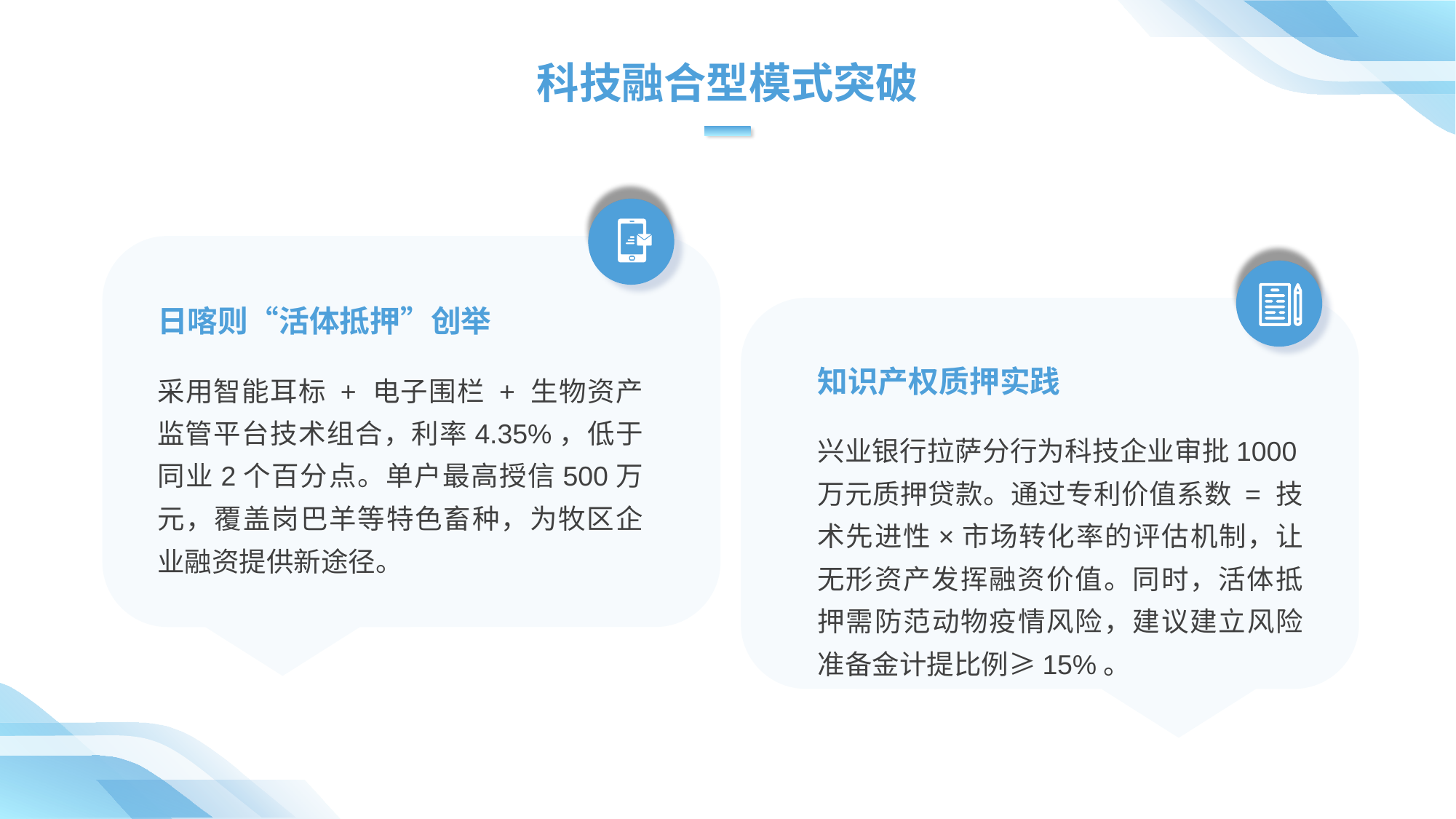

科技融合型模式突破

日喀则“活体抵押”创举
C
知识产权质押实践
采用智能耳标 + 电子围栏 + 生物资产监管平台技术组合，利率4.35%，低于同业2个百分点。单户最高授信500万元，覆盖岗巴羊等特色畜种，为牧区企业融资提供新途径。
兴业银行拉萨分行为科技企业审批1000万元质押贷款。通过专利价值系数 = 技术先进性×市场转化率的评估机制，让无形资产发挥融资价值。同时，活体抵押需防范动物疫情风险，建议建立风险准备金计提比例≥15%。